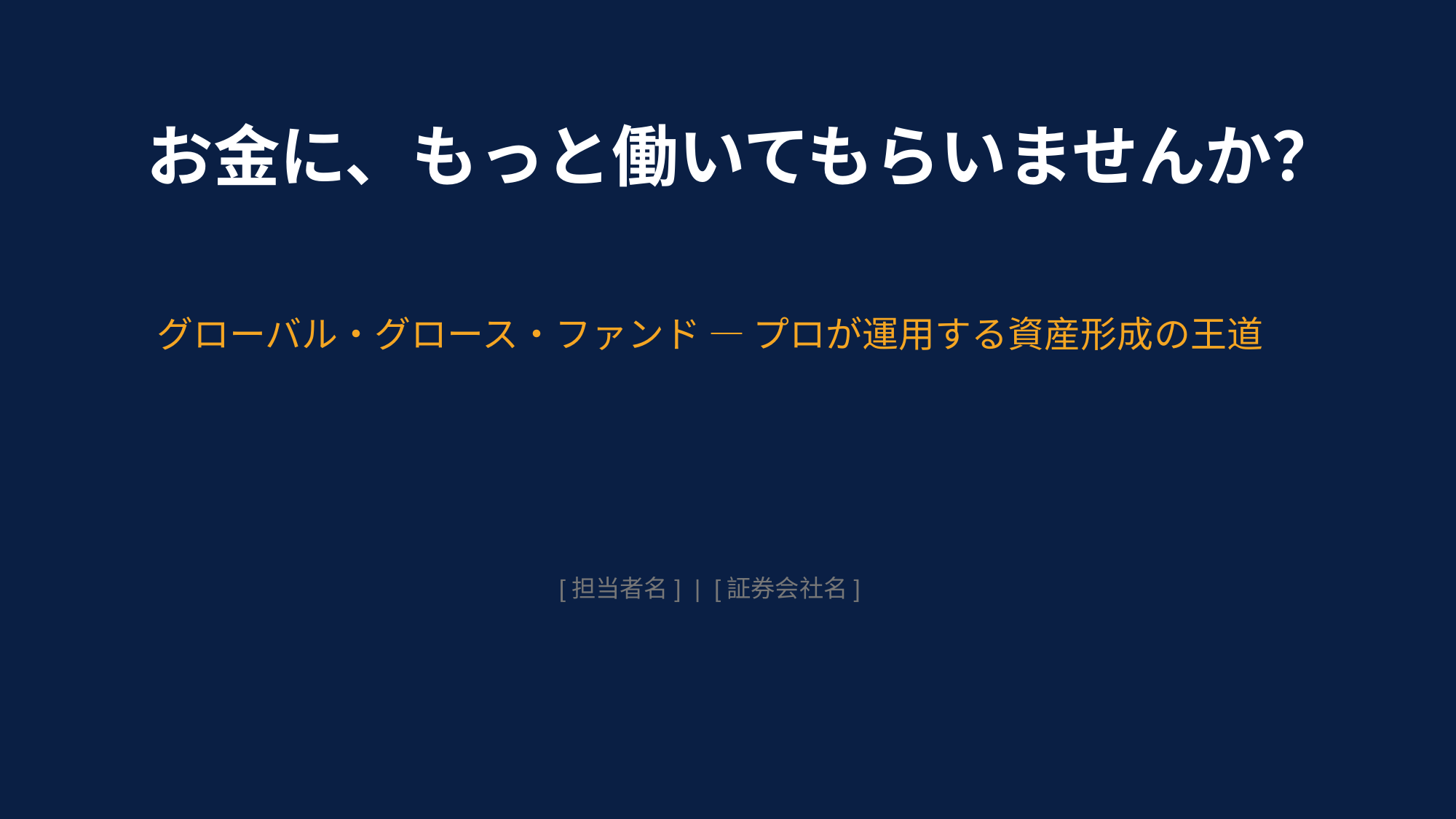

お金に、もっと働いてもらいませんか？
グローバル・グロース・ファンド — プロが運用する資産形成の王道
[担当者名]  |  [証券会社名]